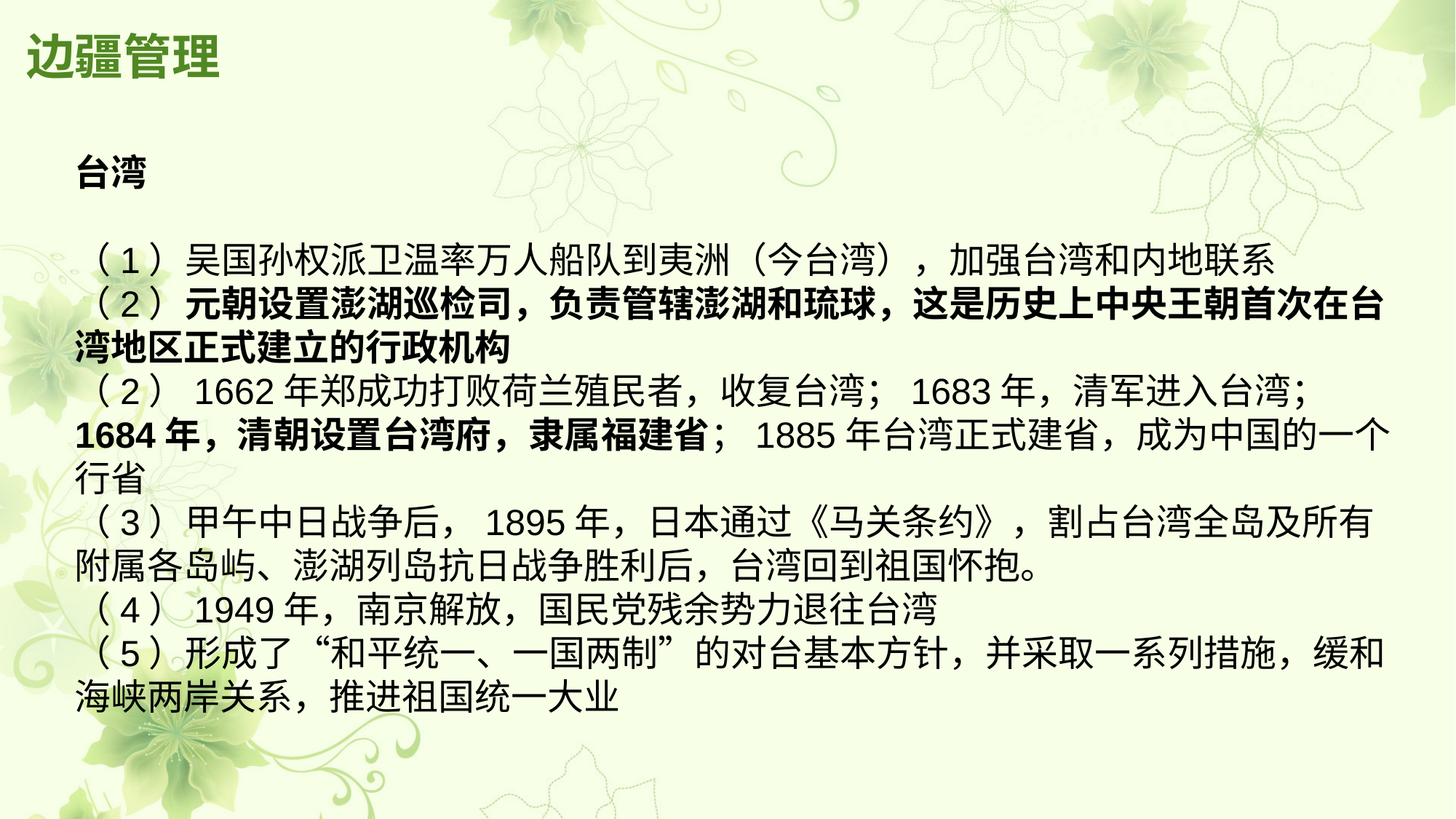

# 边疆管理
台湾

（1）吴国孙权派卫温率万人船队到夷洲（今台湾），加强台湾和内地联系
（2）元朝设置澎湖巡检司，负责管辖澎湖和琉球，这是历史上中央王朝首次在台湾地区正式建立的行政机构
（2）1662年郑成功打败荷兰殖民者，收复台湾；1683年，清军进入台湾；1684年，清朝设置台湾府，隶属福建省；1885年台湾正式建省，成为中国的一个行省
（3）甲午中日战争后，1895年，日本通过《马关条约》，割占台湾全岛及所有附属各岛屿、澎湖列岛抗日战争胜利后，台湾回到祖国怀抱。
（4）1949年，南京解放，国民党残余势力退往台湾
（5）形成了“和平统一、一国两制”的对台基本方针，并采取一系列措施，缓和海峡两岸关系，推进祖国统一大业